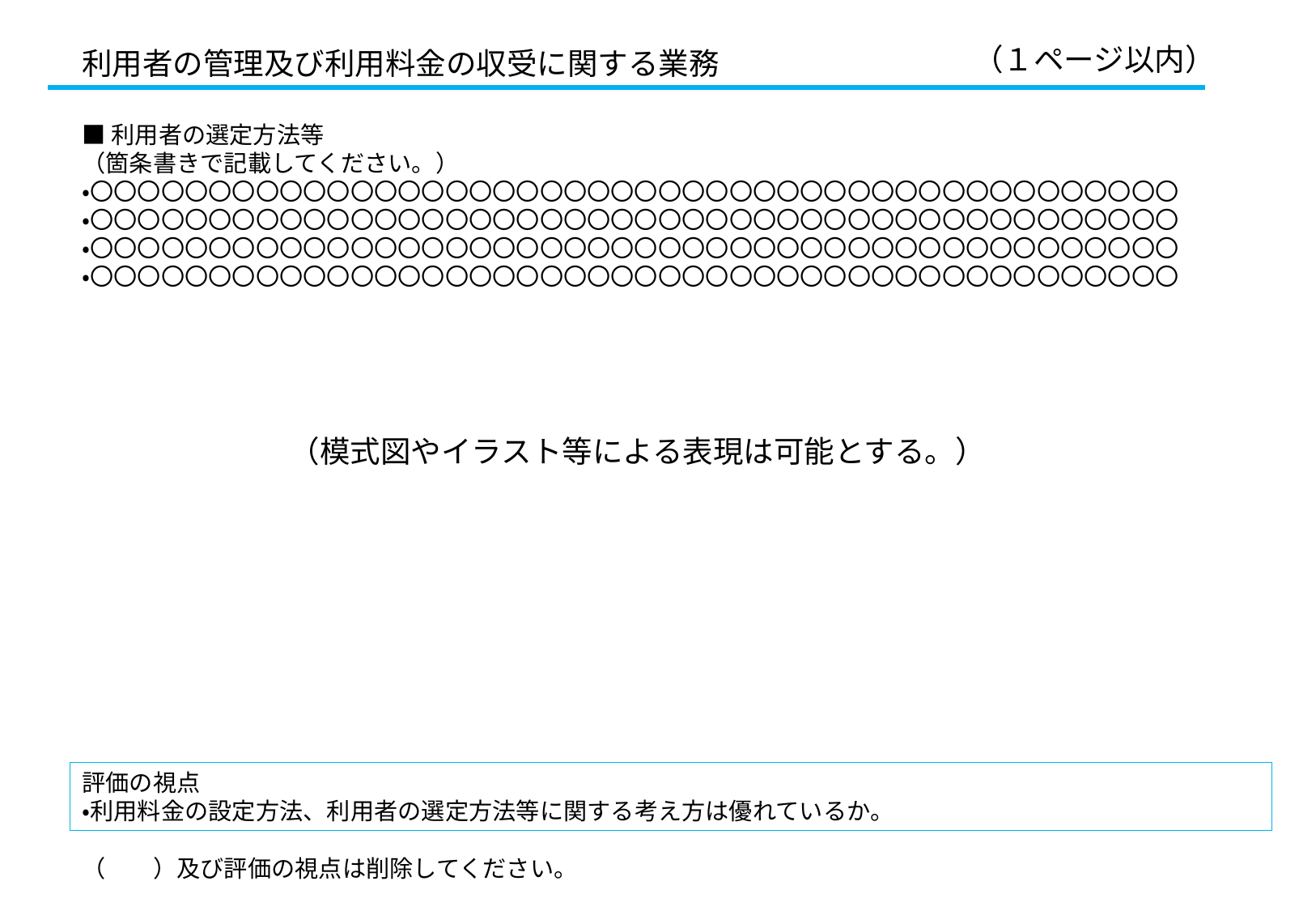

（１ページ以内）
利用者の管理及び利用料金の収受に関する業務
■利用者の選定方法等
（箇条書きで記載してください。）
・〇〇〇〇〇〇〇〇〇〇〇〇〇〇〇〇〇〇〇〇〇〇〇〇〇〇〇〇〇〇〇〇〇〇〇〇〇〇〇〇〇〇〇〇〇〇
・〇〇〇〇〇〇〇〇〇〇〇〇〇〇〇〇〇〇〇〇〇〇〇〇〇〇〇〇〇〇〇〇〇〇〇〇〇〇〇〇〇〇〇〇〇〇
・〇〇〇〇〇〇〇〇〇〇〇〇〇〇〇〇〇〇〇〇〇〇〇〇〇〇〇〇〇〇〇〇〇〇〇〇〇〇〇〇〇〇〇〇〇〇
・〇〇〇〇〇〇〇〇〇〇〇〇〇〇〇〇〇〇〇〇〇〇〇〇〇〇〇〇〇〇〇〇〇〇〇〇〇〇〇〇〇〇〇〇〇〇
（模式図やイラスト等による表現は可能とする。）
評価の視点
・利用料金の設定方法、利用者の選定方法等に関する考え方は優れているか。
（　　）及び評価の視点は削除してください。